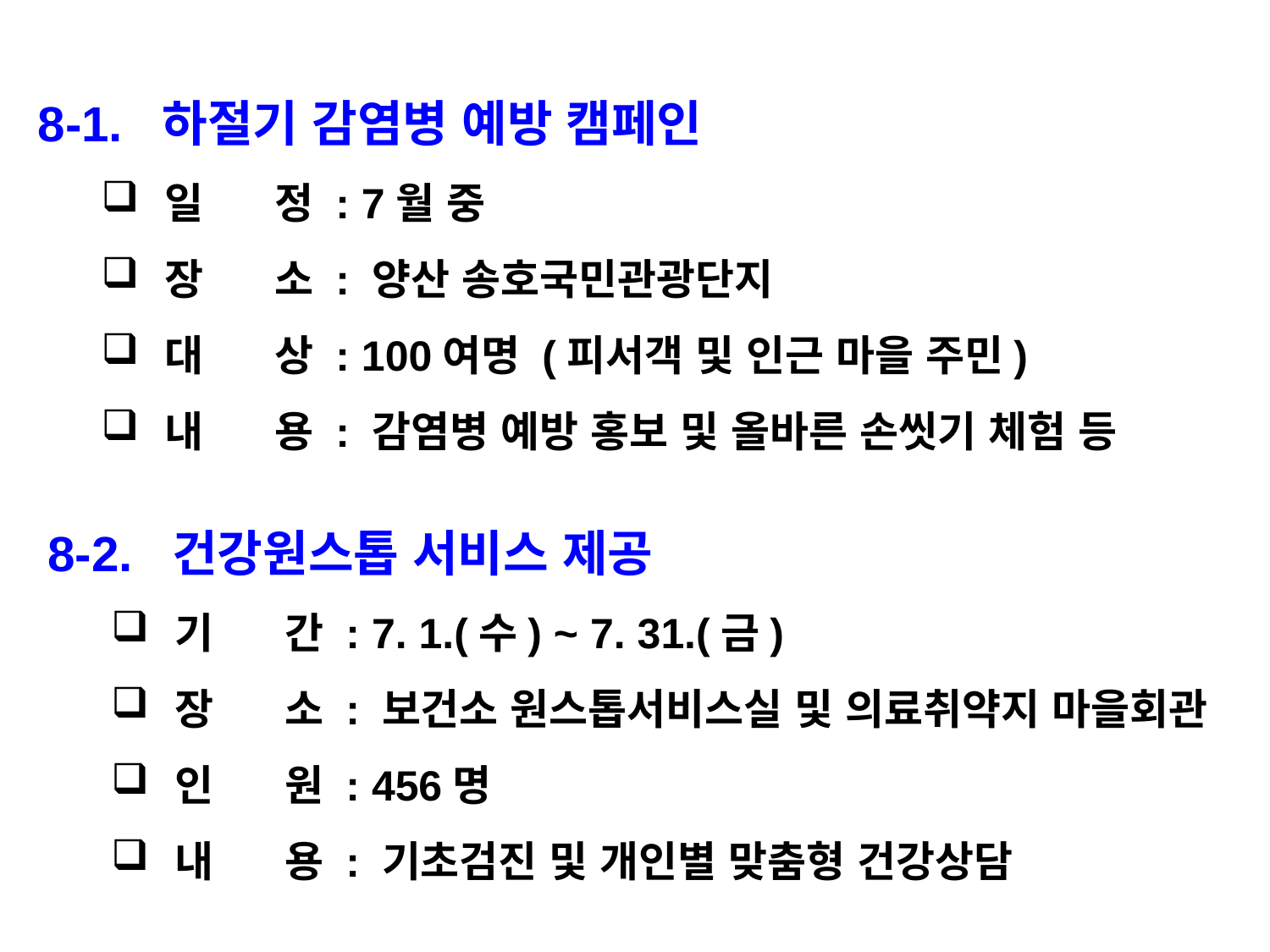

8-1.  하절기 감염병 예방 캠페인
일      정 : 7월 중
장      소 : 양산 송호국민관광단지
대      상 : 100여명 (피서객 및 인근 마을 주민)
내      용 : 감염병 예방 홍보 및 올바른 손씻기 체험 등

8-2.  건강원스톱 서비스 제공
기      간 : 7. 1.(수) ~ 7. 31.(금)
장      소 : 보건소 원스톱서비스실 및 의료취약지 마을회관
인      원 : 456명
내      용 : 기초검진 및 개인별 맞춤형 건강상담